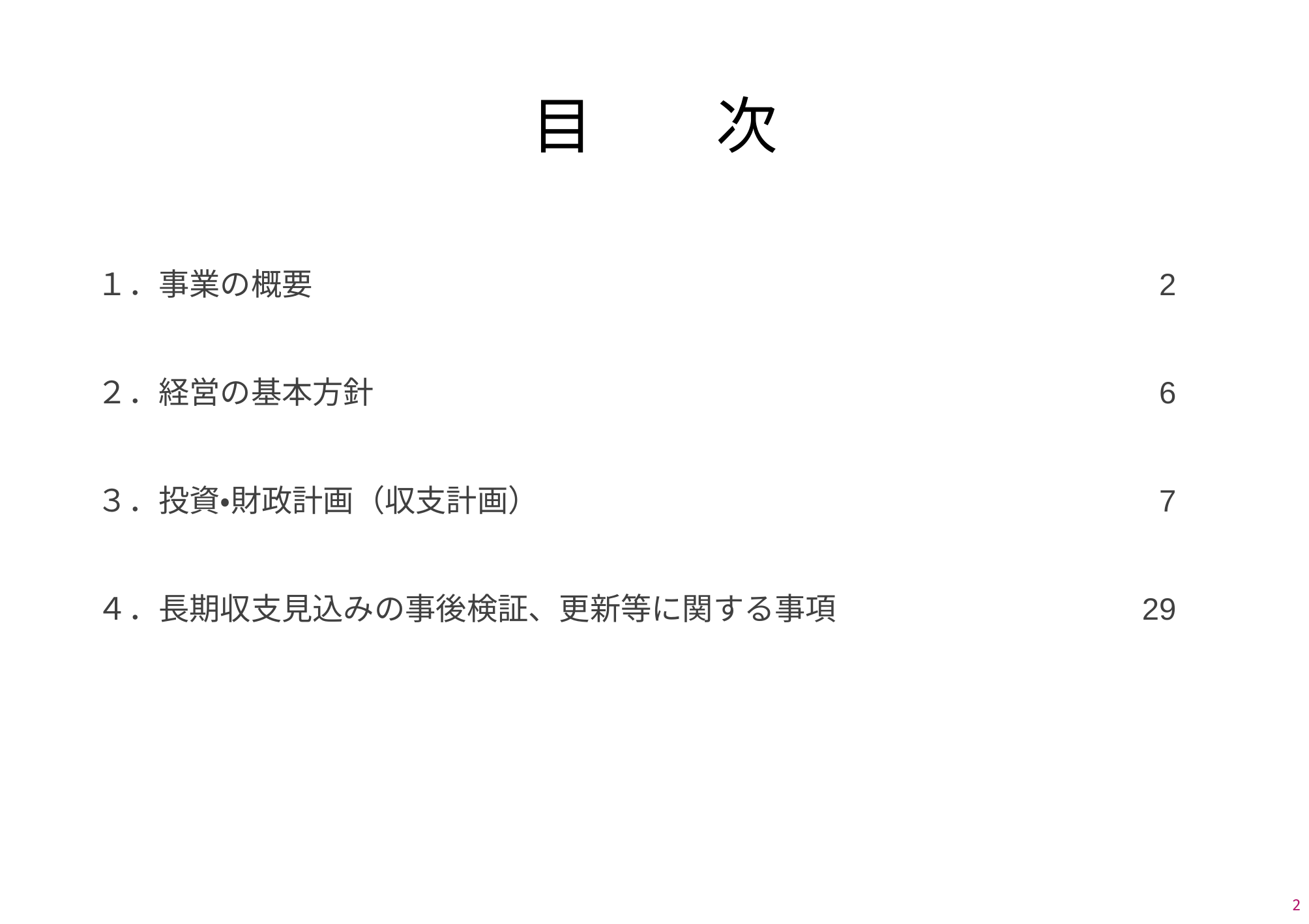

# 目　　次
2

6

7

29
１．事業の概要

２．経営の基本方針

３．投資・財政計画（収支計画）

４．長期収支見込みの事後検証、更新等に関する事項
2